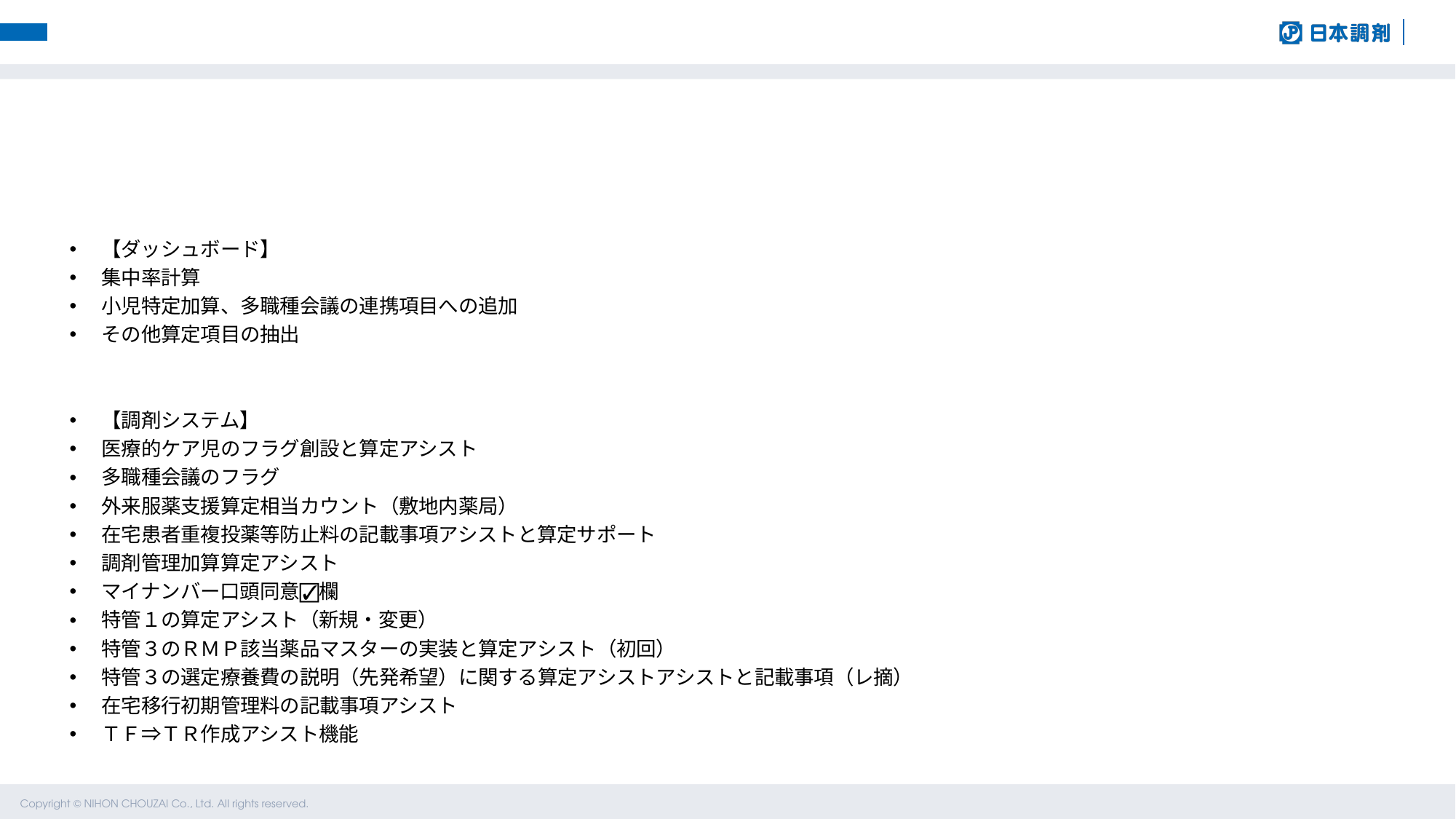

#

【ダッシュボード】
集中率計算
小児特定加算、多職種会議の連携項目への追加
その他算定項目の抽出

【調剤システム】
医療的ケア児のフラグ創設と算定アシスト
多職種会議のフラグ
外来服薬支援算定相当カウント（敷地内薬局）
在宅患者重複投薬等防止料の記載事項アシストと算定サポート
調剤管理加算算定アシスト
マイナンバー口頭同意☑欄
特管１の算定アシスト（新規・変更）
特管３のＲＭＰ該当薬品マスターの実装と算定アシスト（初回）
特管３の選定療養費の説明（先発希望）に関する算定アシストアシストと記載事項（レ摘）
在宅移行初期管理料の記載事項アシスト
ＴＦ⇒ＴＲ作成アシスト機能